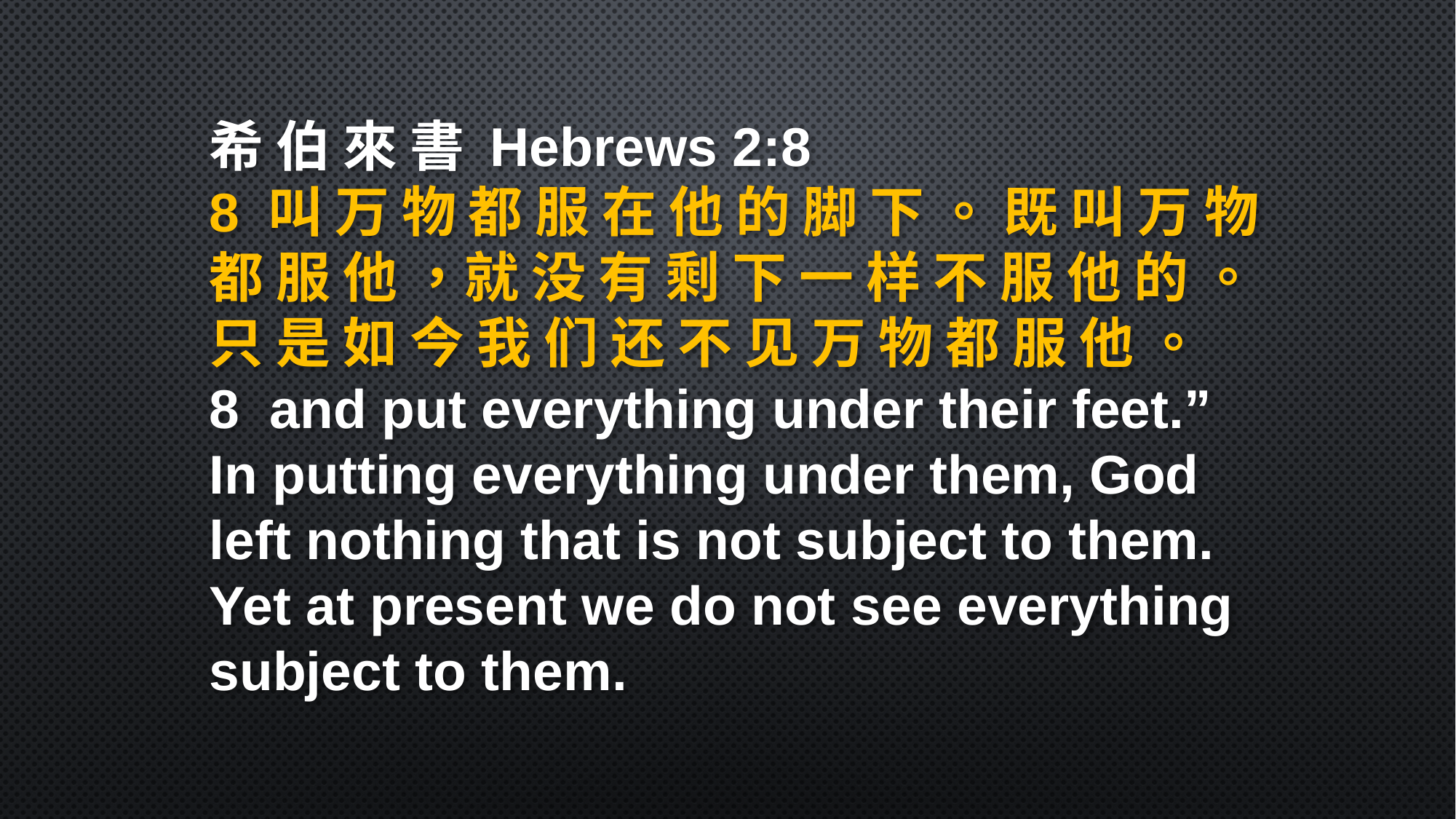

希 伯 來 書 Hebrews 2:8
8 叫 万 物 都 服 在 他 的 脚 下 。 既 叫 万 物 都 服 他 ，就 没 有 剩 下 一 样 不 服 他 的 。 只 是 如 今 我 们 还 不 见 万 物 都 服 他 。
8  and put everything under their feet.”
In putting everything under them, God left nothing that is not subject to them. Yet at present we do not see everything subject to them.